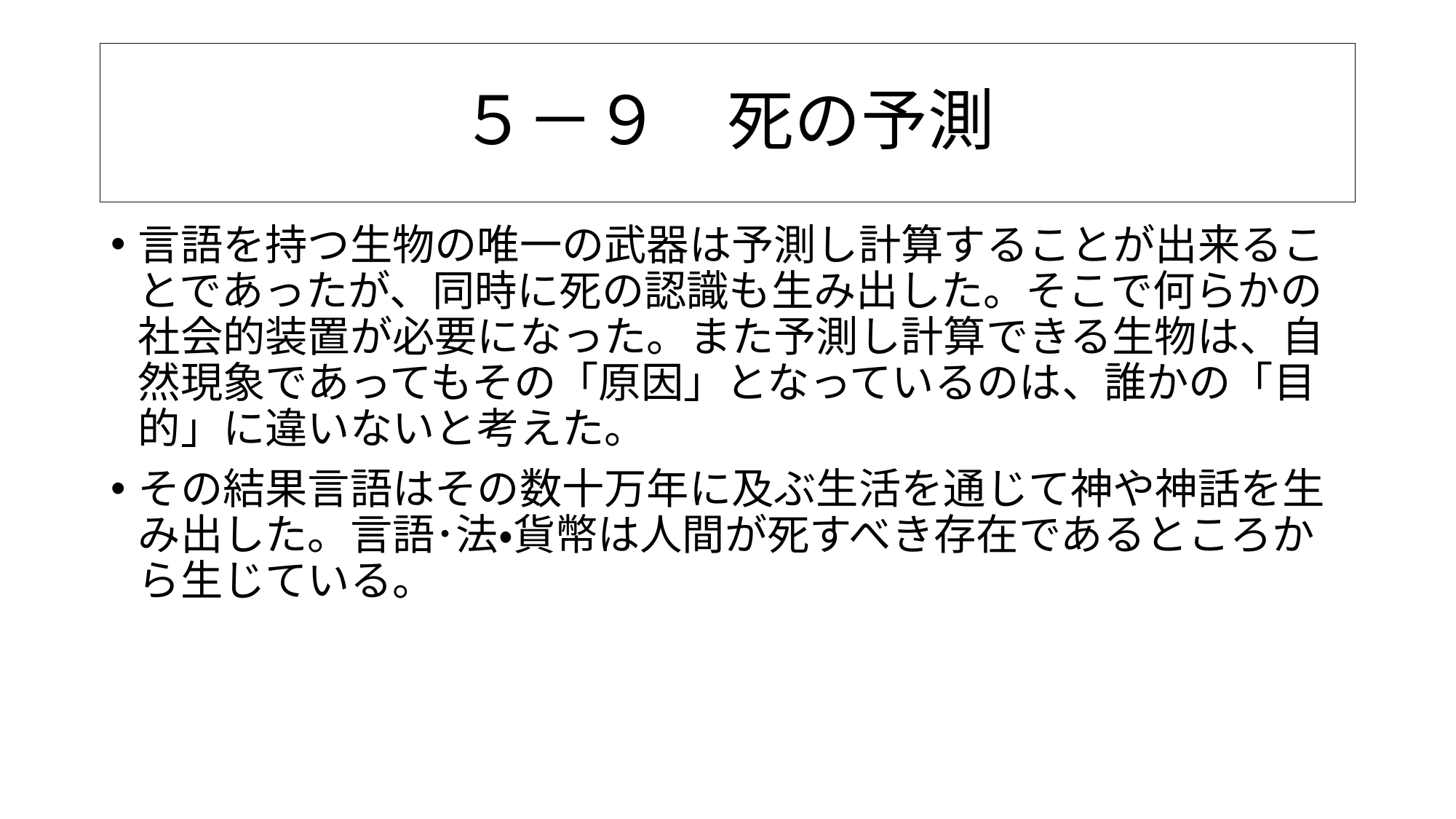

# ５－９　死の予測
言語を持つ生物の唯一の武器は予測し計算することが出来ることであったが、同時に死の認識も生み出した。そこで何らかの社会的装置が必要になった。また予測し計算できる生物は、自然現象であってもその「原因」となっているのは、誰かの「目的」に違いないと考えた。
その結果言語はその数十万年に及ぶ生活を通じて神や神話を生み出した。言語･法・貨幣は人間が死すべき存在であるところから生じている。